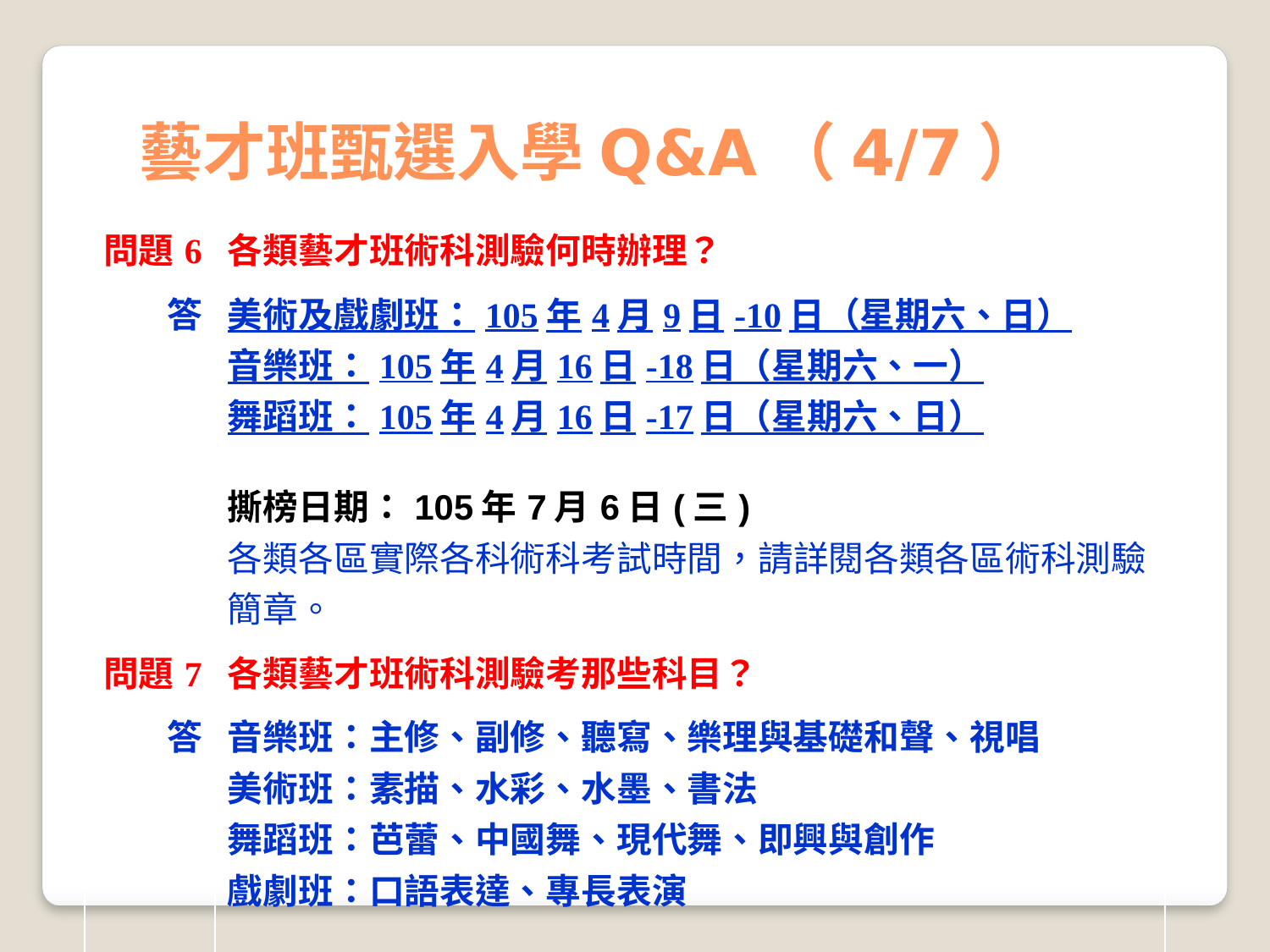

藝才班甄選入學Q&A（4/7）
| 問題6 | 各類藝才班術科測驗何時辦理？ |
| --- | --- |
| 答 | 美術及戲劇班：105年4月9日-10日（星期六、日） 音樂班：105年4月16日-18日（星期六、一） 舞蹈班：105年4月16日-17日（星期六、日） 撕榜日期：105年7月6日(三) 各類各區實際各科術科考試時間，請詳閱各類各區術科測驗簡章。 |
| 問題7 | 各類藝才班術科測驗考那些科目？ |
| 答 | 音樂班：主修、副修、聽寫、樂理與基礎和聲、視唱 美術班：素描、水彩、水墨、書法 舞蹈班：芭蕾、中國舞、現代舞、即興與創作 戲劇班：口語表達、專長表演 |